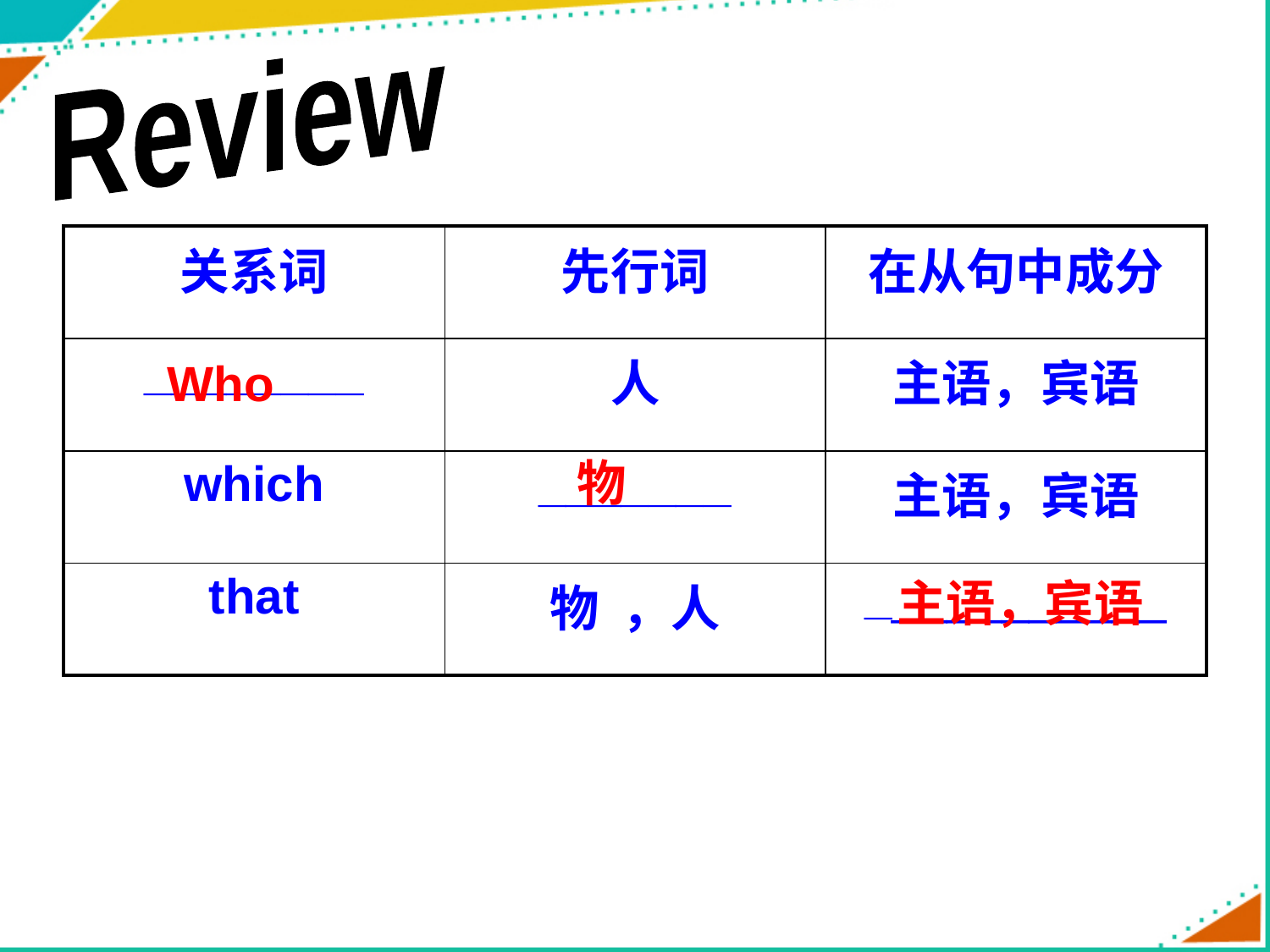

Review
| 关系词 | 先行词 | 在从句中成分 |
| --- | --- | --- |
| \_\_\_\_\_\_\_\_ | 人 | 主语，宾语 |
| which | \_\_\_\_\_\_\_ | 主语，宾语 |
| that | 物 ，人 | \_\_\_\_\_\_\_\_\_\_\_ |
Who
物
主语，宾语